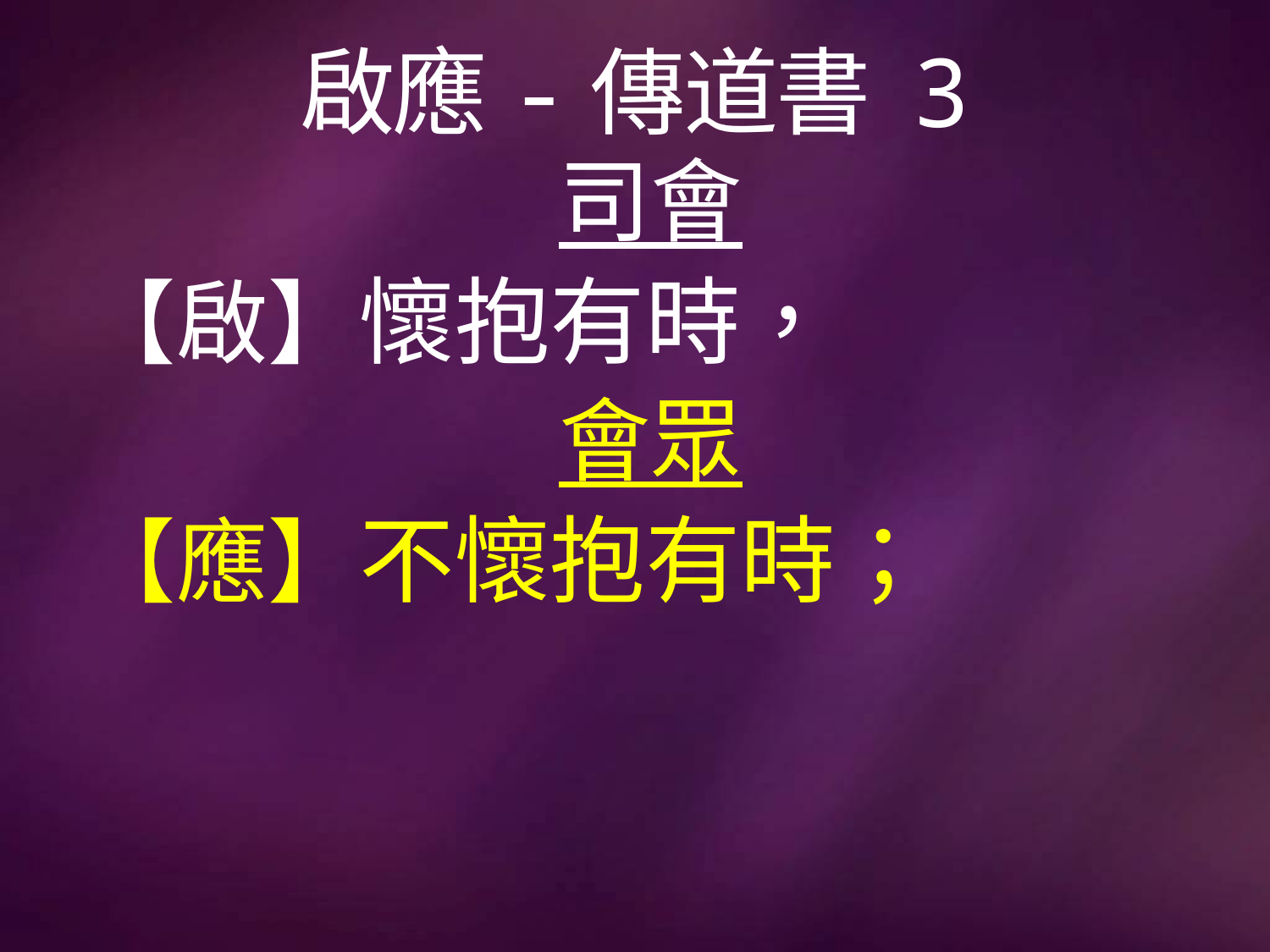

# 啟應-傳道書 3
司會
【啟】懷抱有時，
會眾
【應】不懷抱有時；